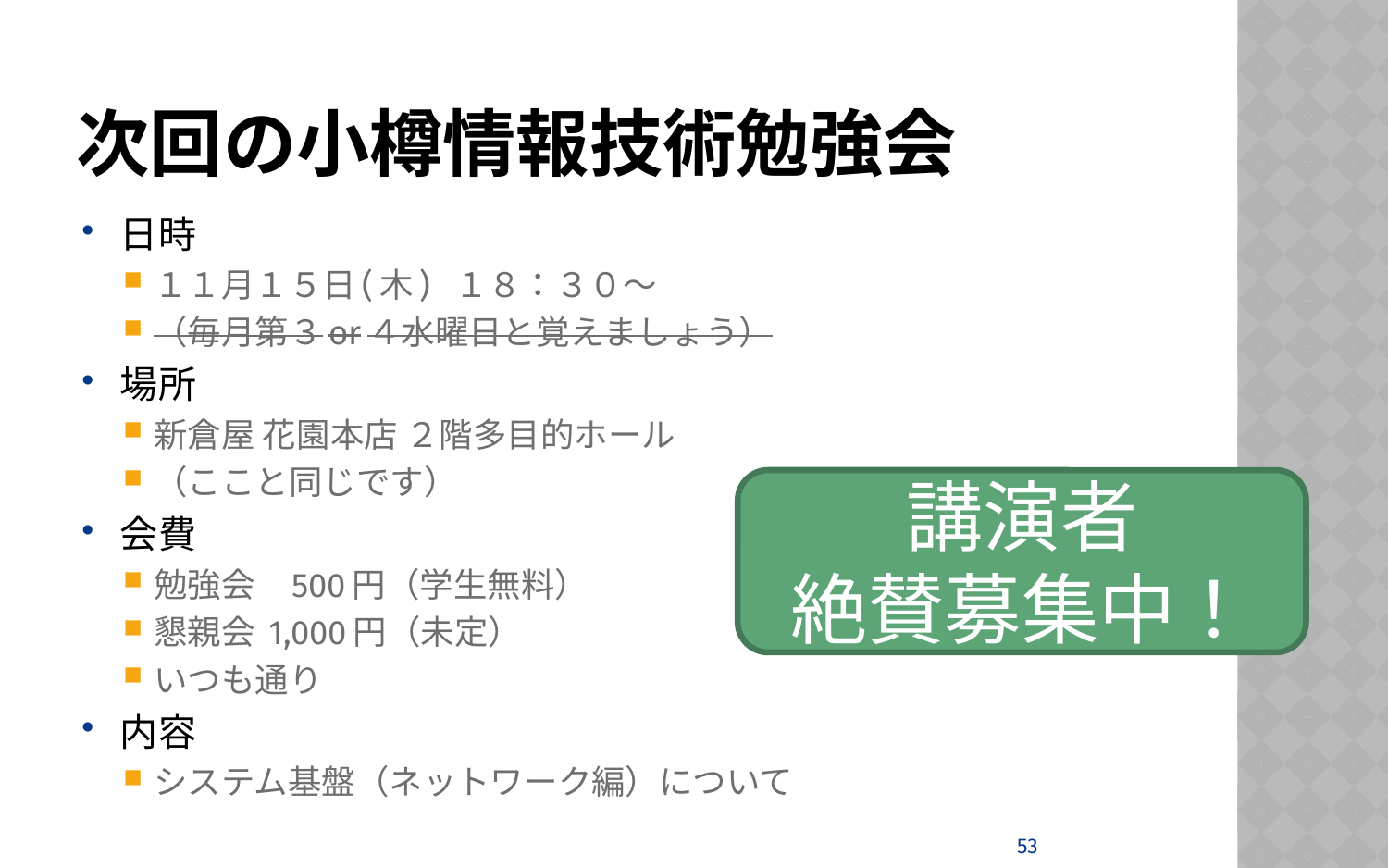

# 次回の小樽情報技術勉強会
日時
１１月１５日(木)  １８：３０～
（毎月第３or４水曜日と覚えましょう）
場所
新倉屋 花園本店 ２階多目的ホール
（ここと同じです）
会費
勉強会    500円（学生無料）
懇親会 1,000円（未定）
いつも通り
内容
システム基盤（ネットワーク編）について

講演者
絶賛募集中！
53